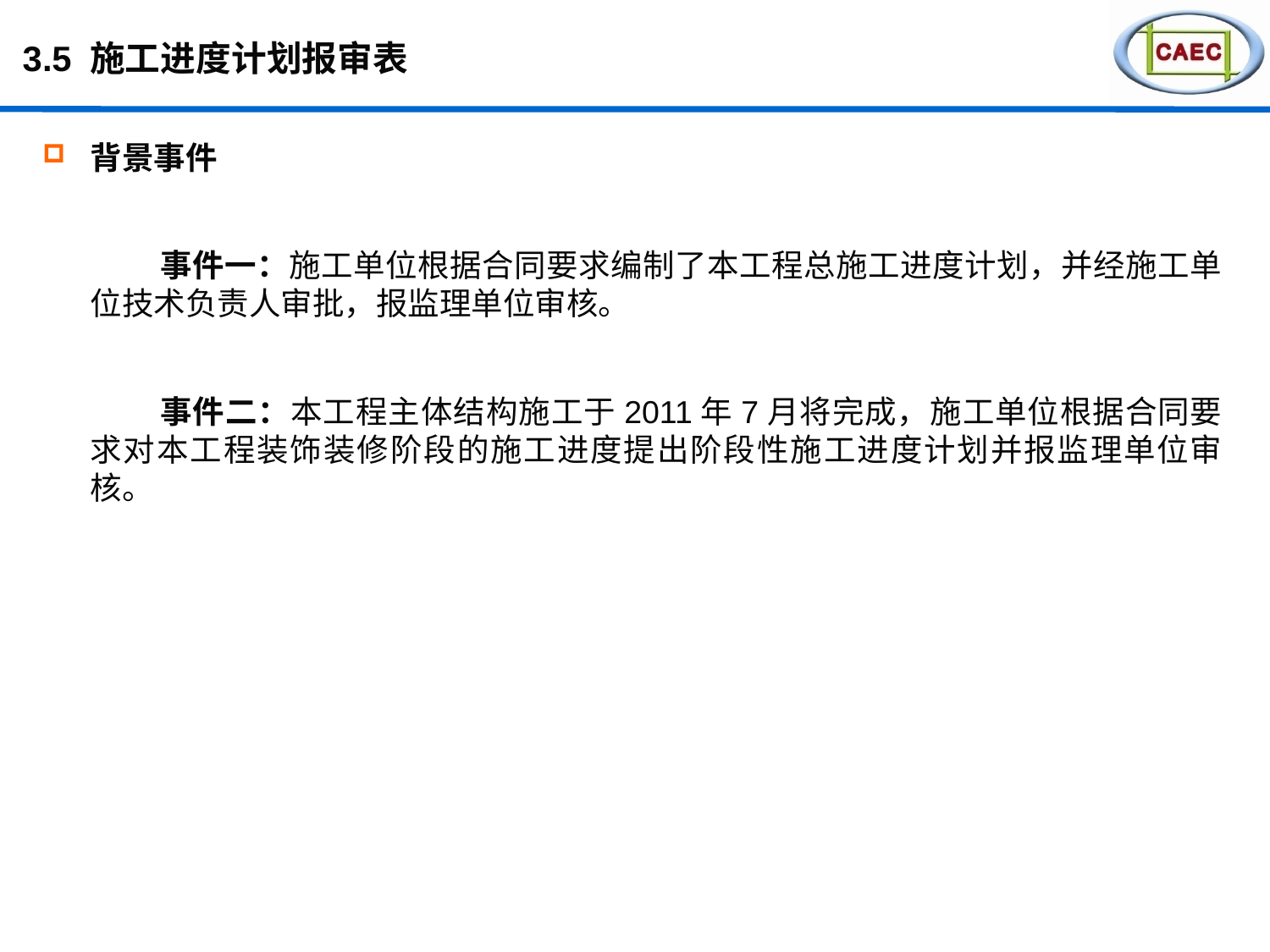

# 3.5 施工进度计划报审表
背景事件

事件一：施工单位根据合同要求编制了本工程总施工进度计划，并经施工单位技术负责人审批，报监理单位审核。

事件二：本工程主体结构施工于2011年7月将完成，施工单位根据合同要求对本工程装饰装修阶段的施工进度提出阶段性施工进度计划并报监理单位审核。